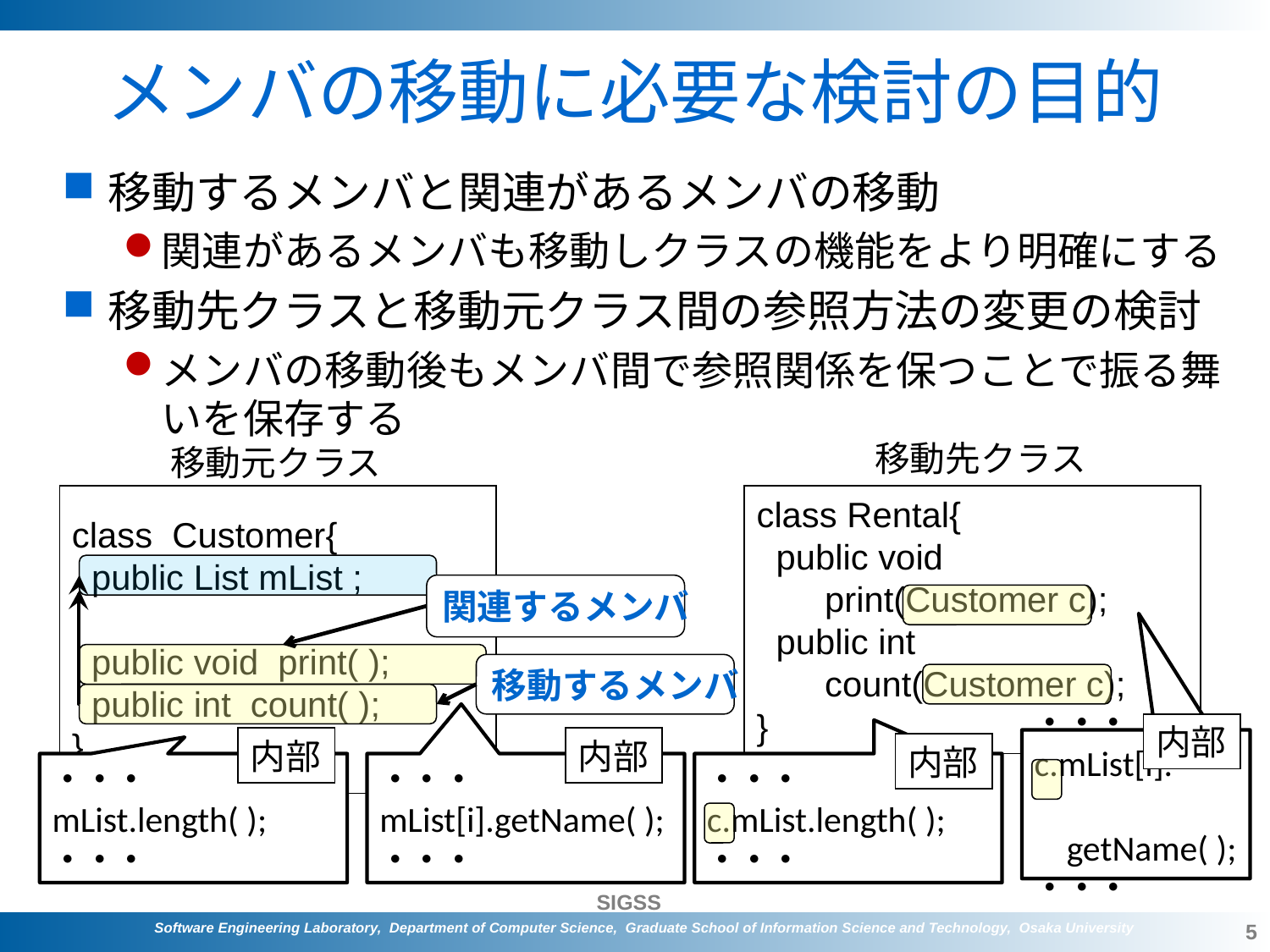

# メンバの移動に必要な検討の目的
移動するメンバと関連があるメンバの移動
関連があるメンバも移動しクラスの機能をより明確にする
移動先クラスと移動元クラス間の参照方法の変更の検討
メンバの移動後もメンバ間で参照関係を保つことで振る舞いを保存する
移動先クラス
移動元クラス
class  Customer{
  public List mList ;

  public void  print( );
  public int  count( );
}
class Rental{
  public void
       print(Customer c);
  public int
       count(Customer c);
}

関連するメンバ

移動するメンバ

内部
・・・
c.mList[i].
    getName( );
・・・

内部
・・・
mList.length( );
・・・
内部
・・・
mList[i].getName( );
・・・
内部
・・・
c.mList.length( );
・・・

5
Software Engineering Laboratory,  Department of Computer Science,  Graduate School of Information Science and Technology,  Osaka University